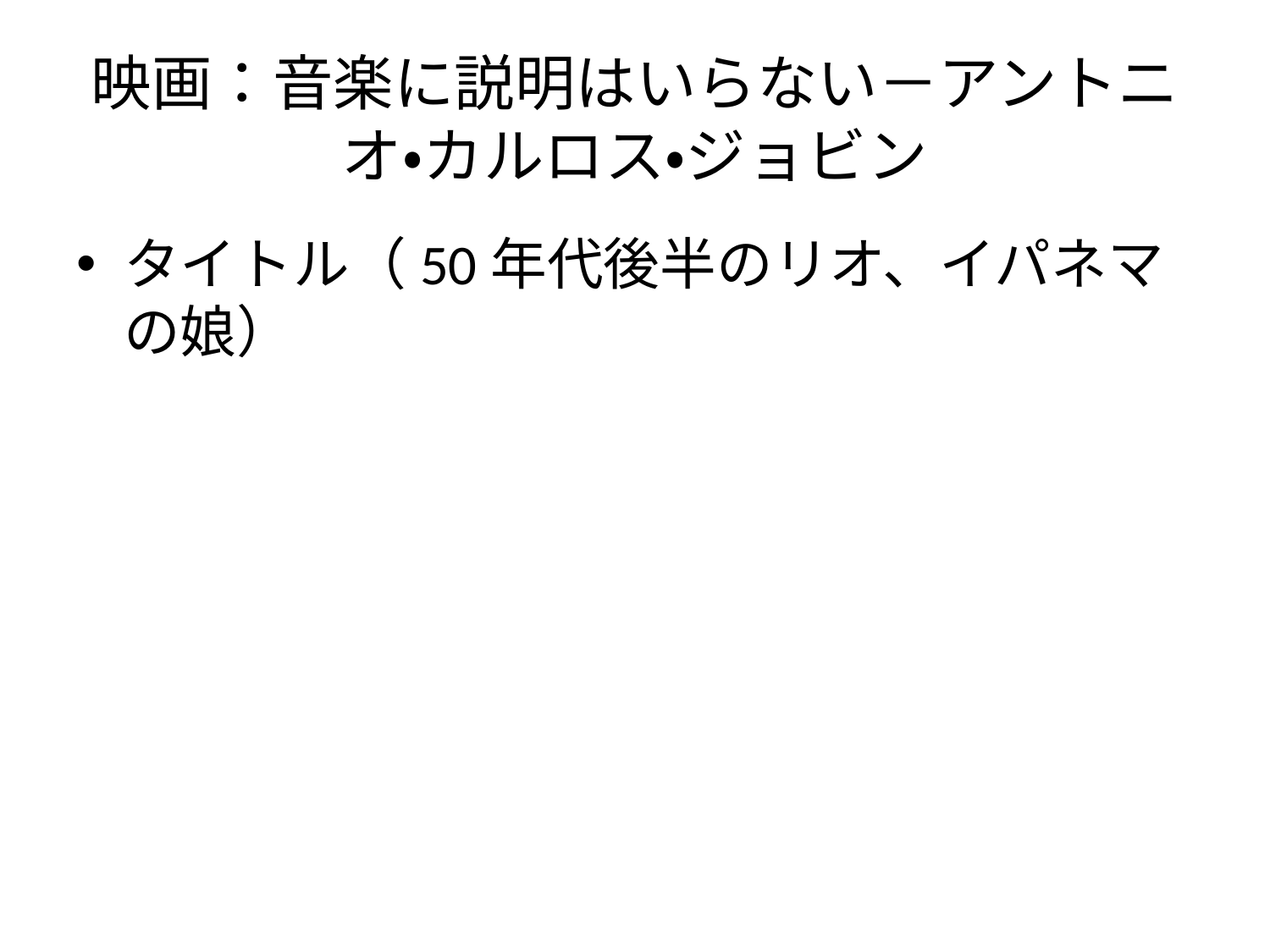

# 映画：音楽に説明はいらない－アントニオ・カルロス・ジョビン
タイトル（50年代後半のリオ、イパネマの娘）